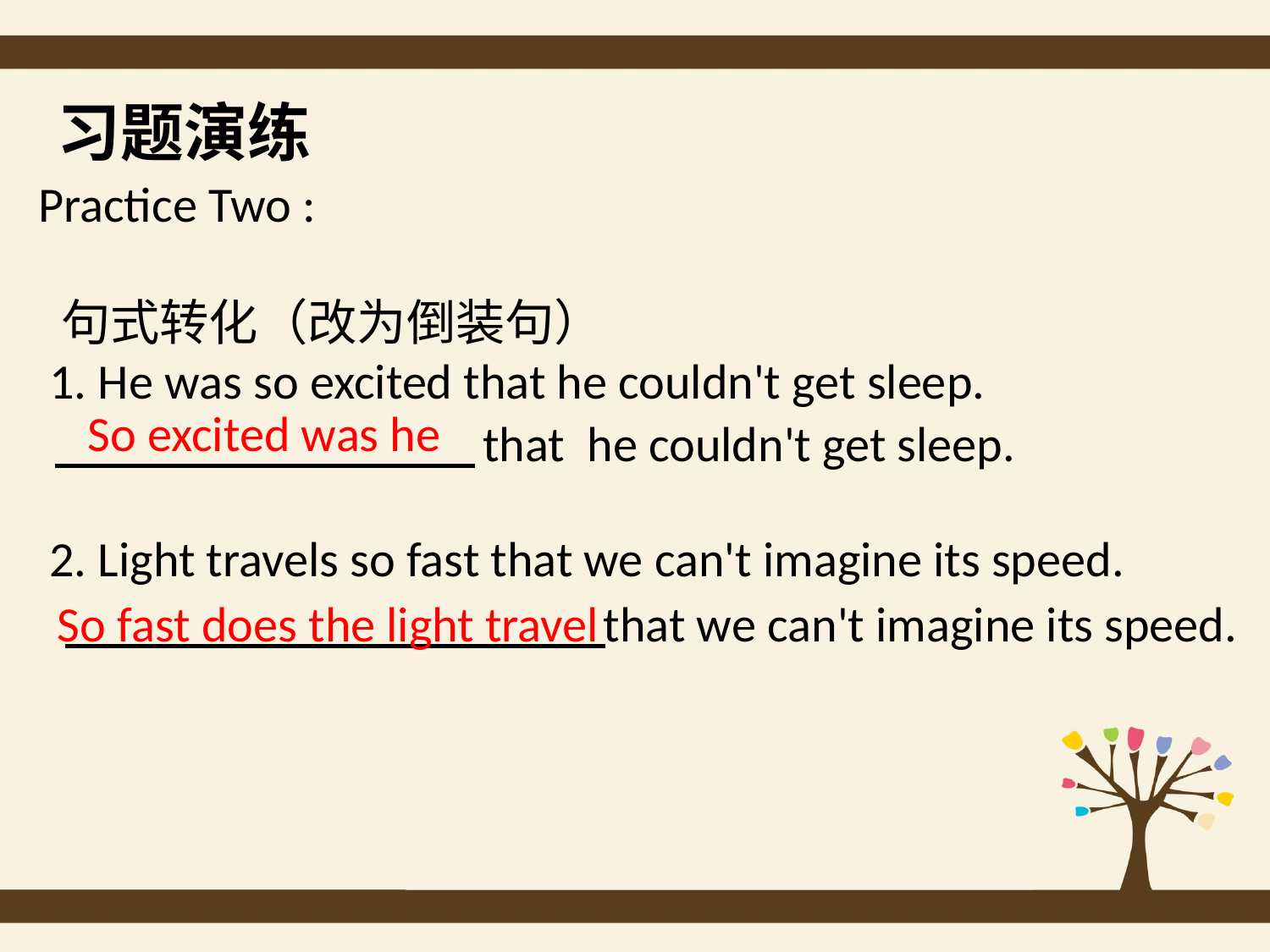

#
习题演练
Practice Two :

 句式转化（改为倒装句）
 1. He was so excited that he couldn't get sleep.

 2. Light travels so fast that we can't imagine its speed.

So excited was he
    that  he couldn't get sleep.

So fast does the light travel
     that we can't imagine its speed.